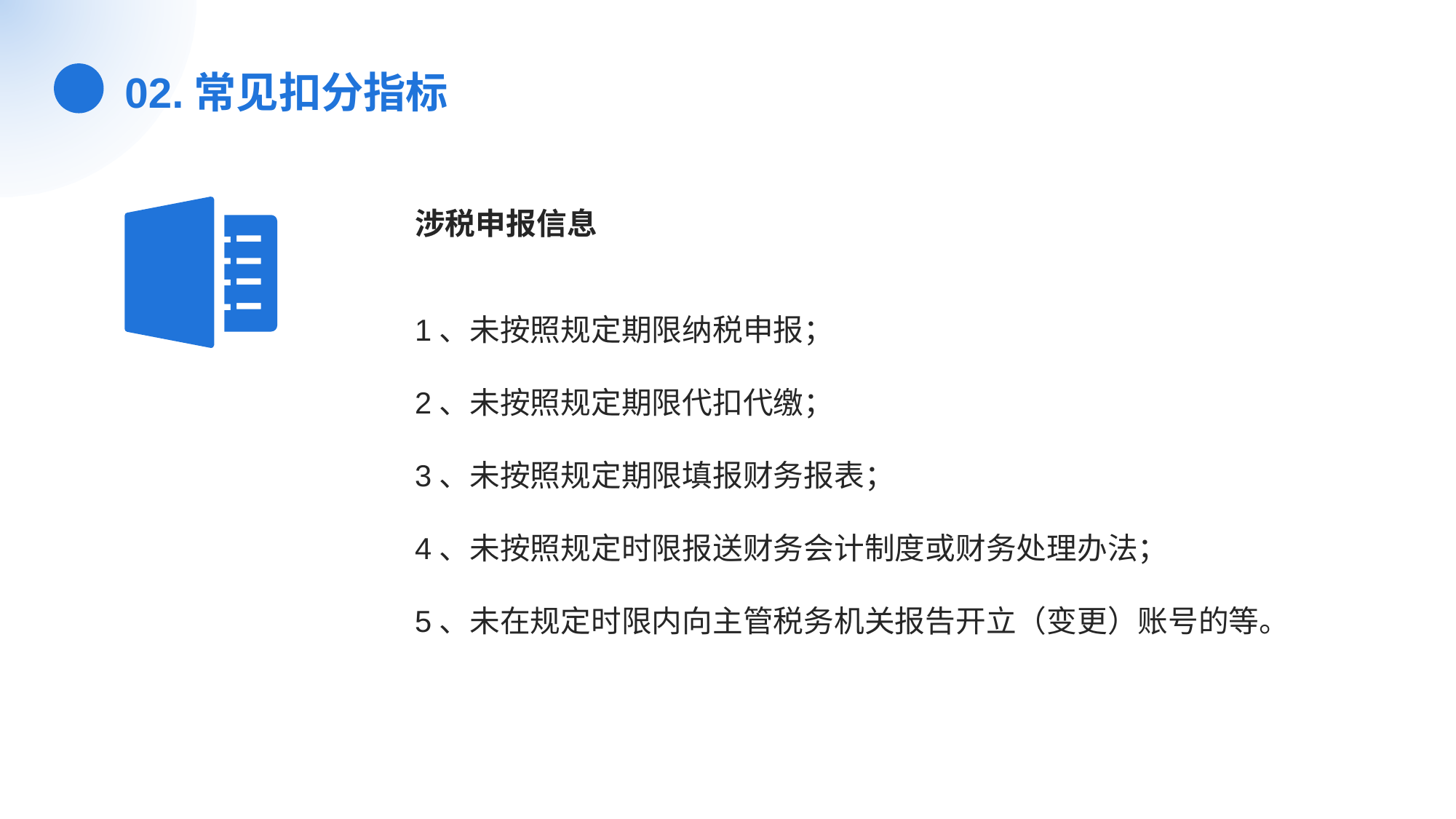

02.常见扣分指标

涉税申报信息
1、未按照规定期限纳税申报；
2、未按照规定期限代扣代缴；
3、未按照规定期限填报财务报表；
4、未按照规定时限报送财务会计制度或财务处理办法；
5、未在规定时限内向主管税务机关报告开立（变更）账号的等。